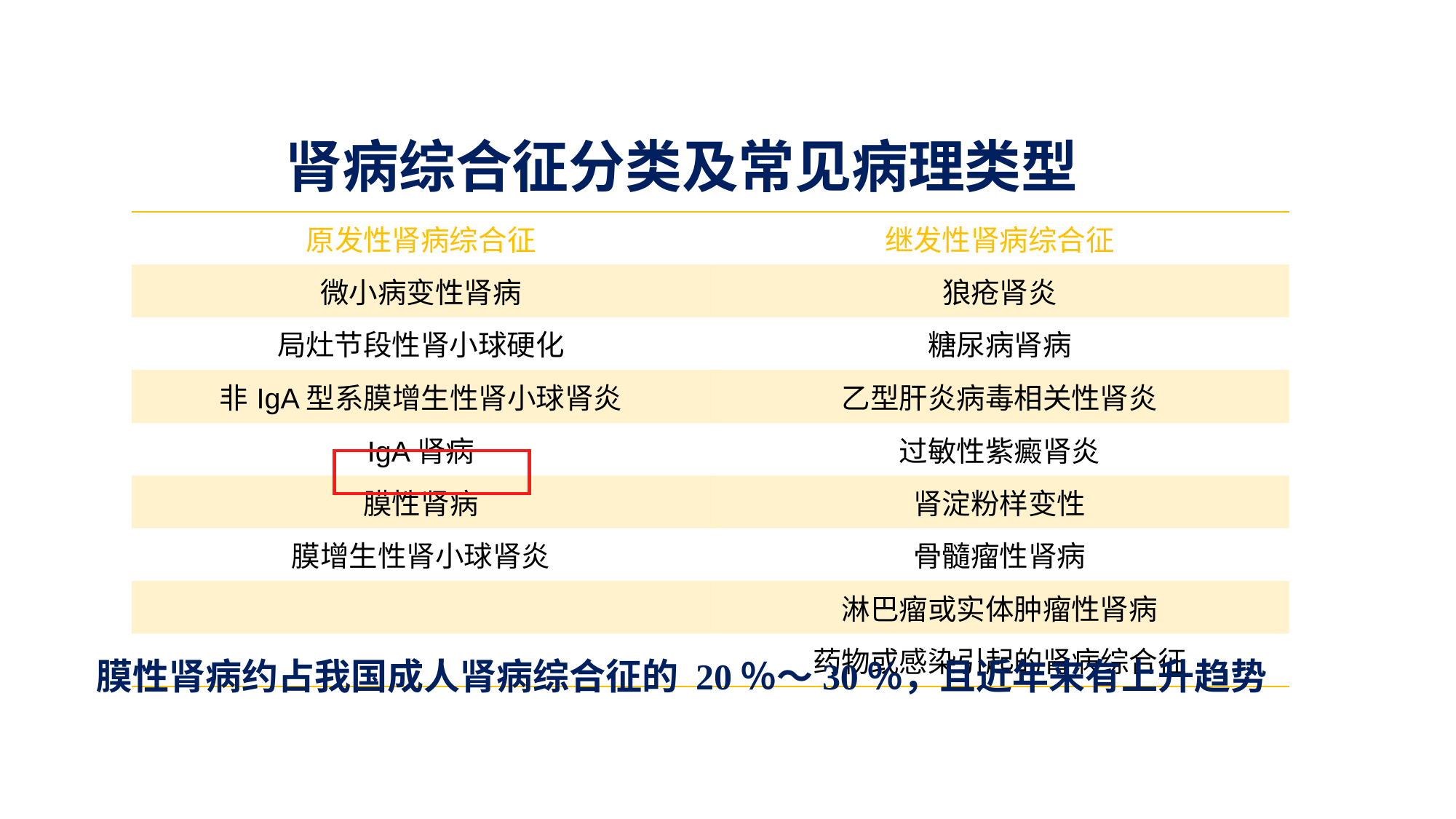

肾病综合征分类及常见病理类型
| 原发性肾病综合征 | 继发性肾病综合征 |
| --- | --- |
| 微小病变性肾病 | 狼疮肾炎 |
| 局灶节段性肾小球硬化 | 糖尿病肾病 |
| 非IgA型系膜增生性肾小球肾炎 | 乙型肝炎病毒相关性肾炎 |
| IgA肾病 | 过敏性紫癜肾炎 |
| 膜性肾病 | 肾淀粉样变性 |
| 膜增生性肾小球肾炎 | 骨髓瘤性肾病 |
|  | 淋巴瘤或实体肿瘤性肾病 |
|  | 药物或感染引起的肾病综合征 |

膜性肾病约占我国成人肾病综合征的 20％～30％，且近年来有上升趋势